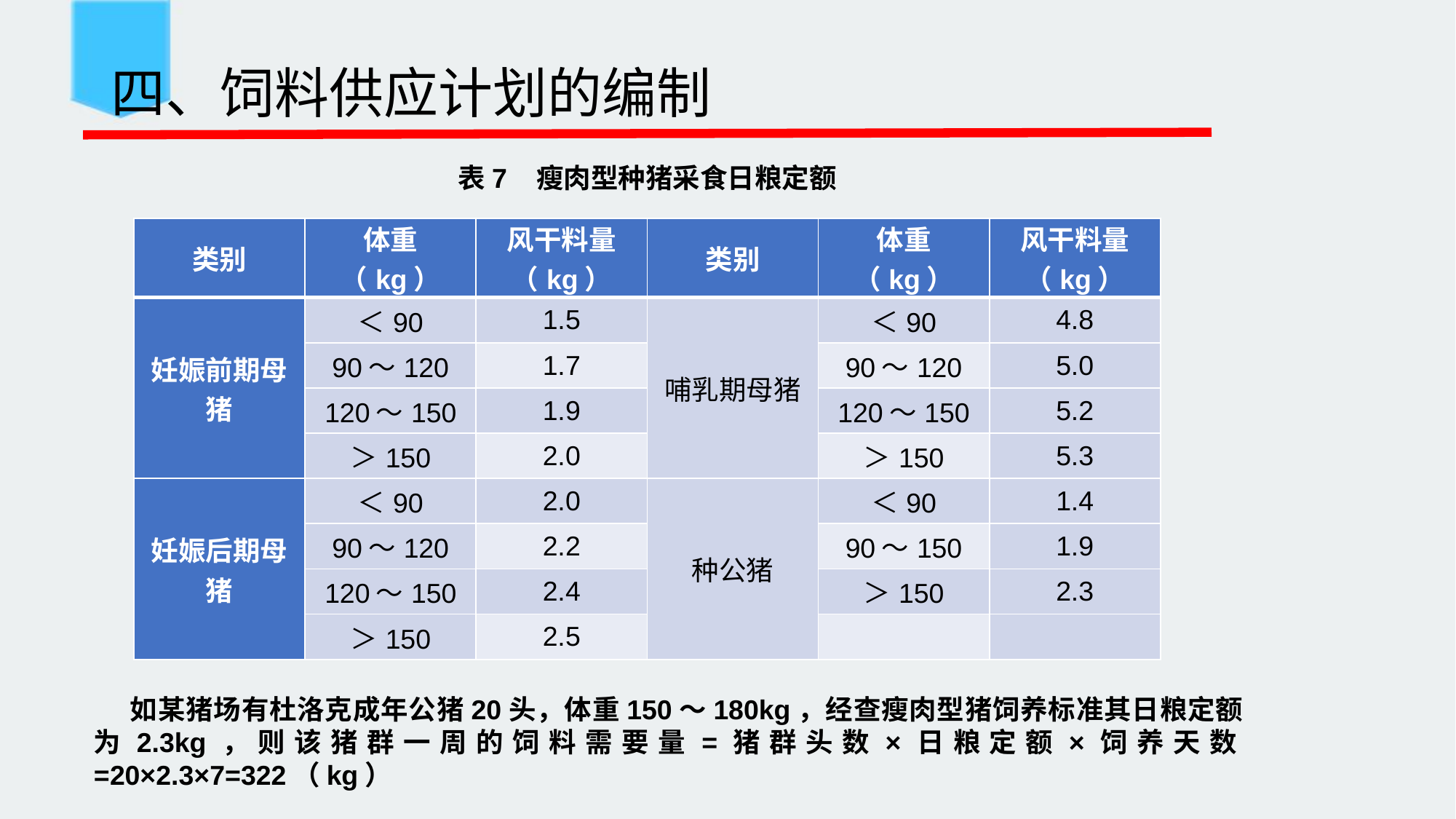

四、饲料供应计划的编制
表7   瘦肉型种猪采食日粮定额
| 类别 | 体重（kg） | 风干料量（kg） | 类别 | 体重（kg） | 风干料量（kg） |
| --- | --- | --- | --- | --- | --- |
| 妊娠前期母猪 | ＜90 | 1.5 | 哺乳期母猪 | ＜90 | 4.8 |
|  | 90～120 | 1.7 |  | 90～120 | 5.0 |
|  | 120～150 | 1.9 |  | 120～150 | 5.2 |
|  | ＞150 | 2.0 |  | ＞150 | 5.3 |
| 妊娠后期母猪 | ＜90 | 2.0 | 种公猪 | ＜90 | 1.4 |
|  | 90～120 | 2.2 |  | 90～150 | 1.9 |
|  | 120～150 | 2.4 |  | ＞150 | 2.3 |
|  | ＞150 | 2.5 |  |  |  |
如某猪场有杜洛克成年公猪20头，体重150～180kg，经查瘦肉型猪饲养标准其日粮定额为2.3kg，则该猪群一周的饲料需要量=猪群头数×日粮定额×饲养天数=20×2.3×7=322（kg）